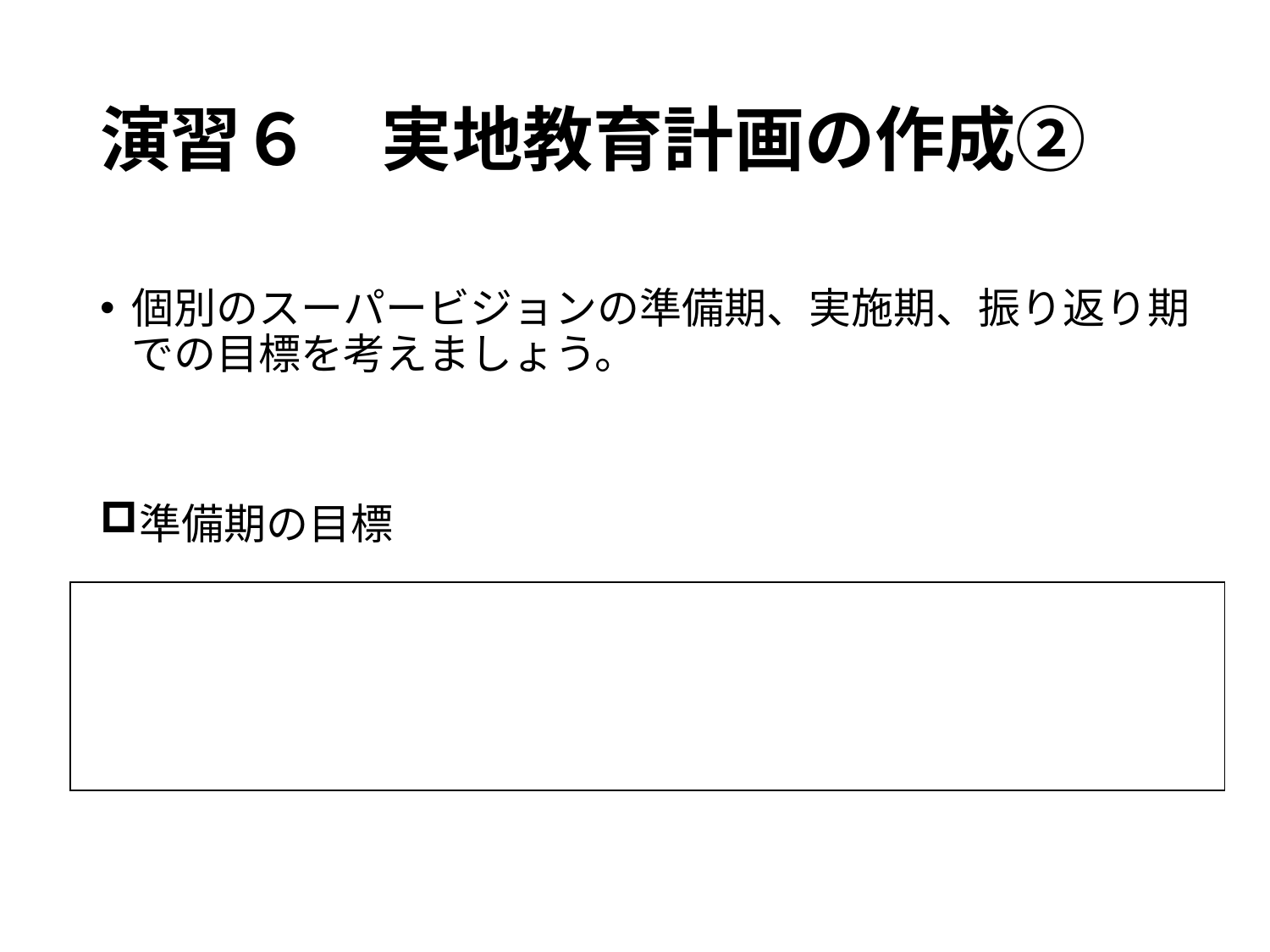

# 演習６　実地教育計画の作成②
個別のスーパービジョンの準備期、実施期、振り返り期での目標を考えましょう。

準備期の目標
|  |
| --- |